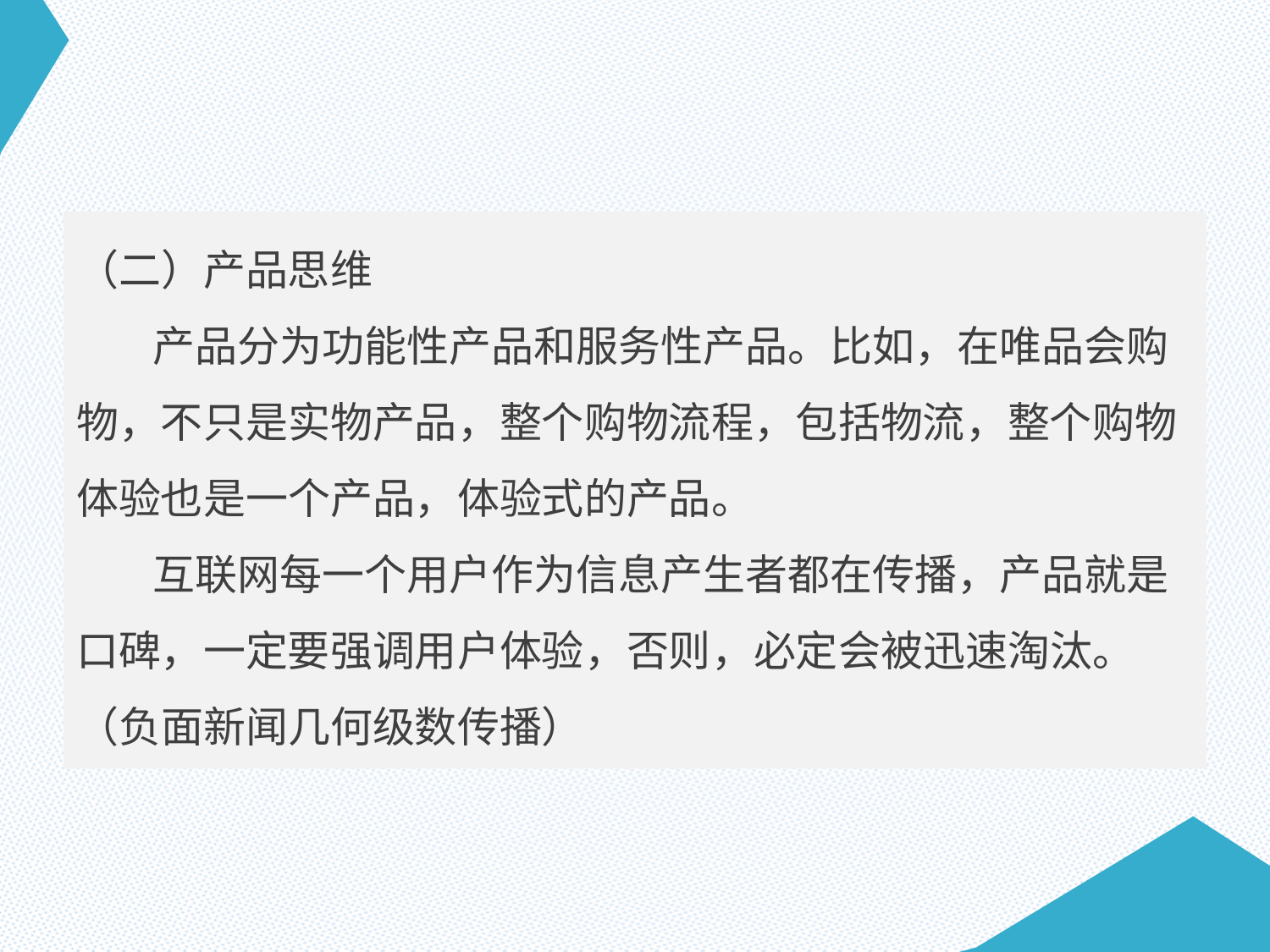

（二）产品思维
       产品分为功能性产品和服务性产品。比如，在唯品会购物，不只是实物产品，整个购物流程，包括物流，整个购物体验也是一个产品，体验式的产品。
       互联网每一个用户作为信息产生者都在传播，产品就是口碑，一定要强调用户体验，否则，必定会被迅速淘汰。（负面新闻几何级数传播）